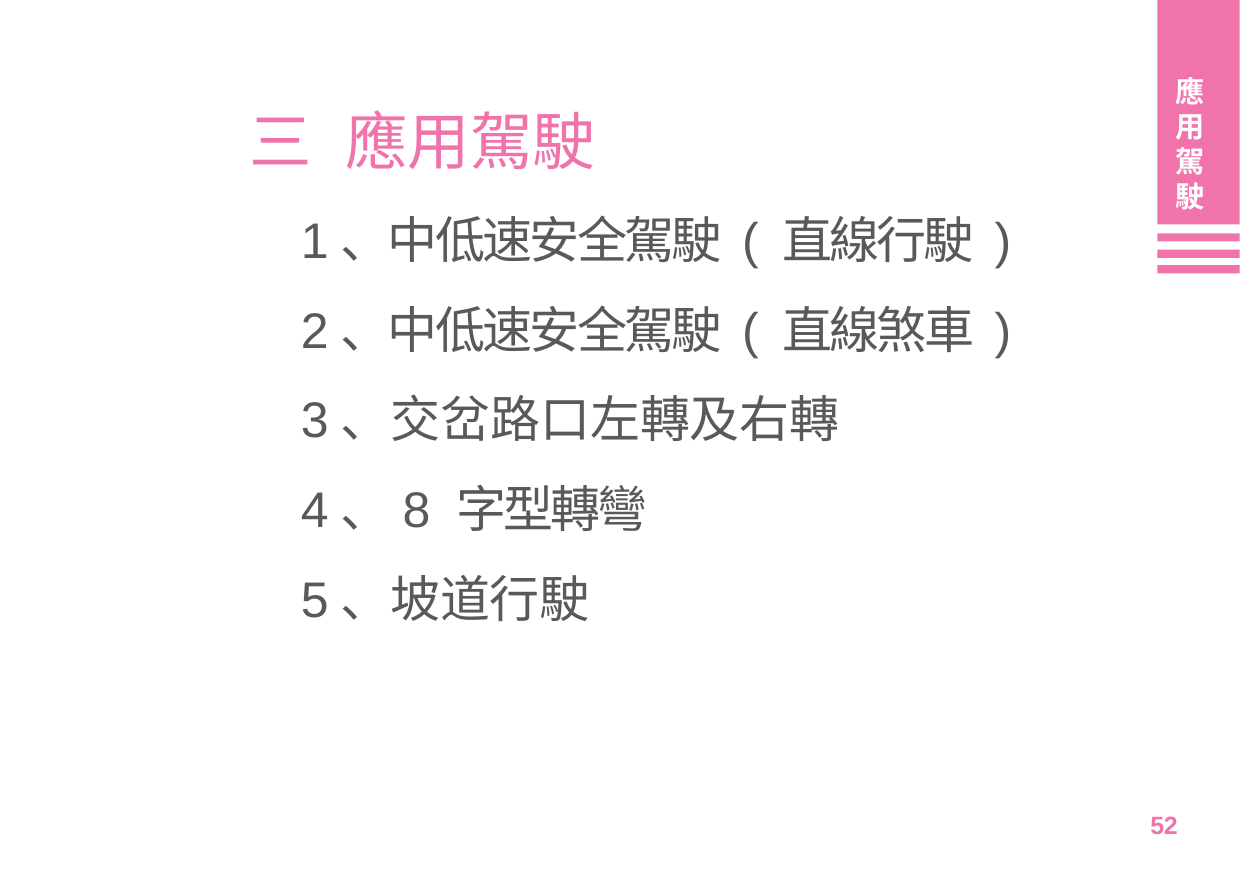

應用駕駛
# 三	應用駕駛
1、中低速安全駕駛 ( 直線行駛 )
2、中低速安全駕駛 ( 直線煞車 )
3、交岔路口左轉及右轉
4、8 字型轉彎
5、坡道行駛

52